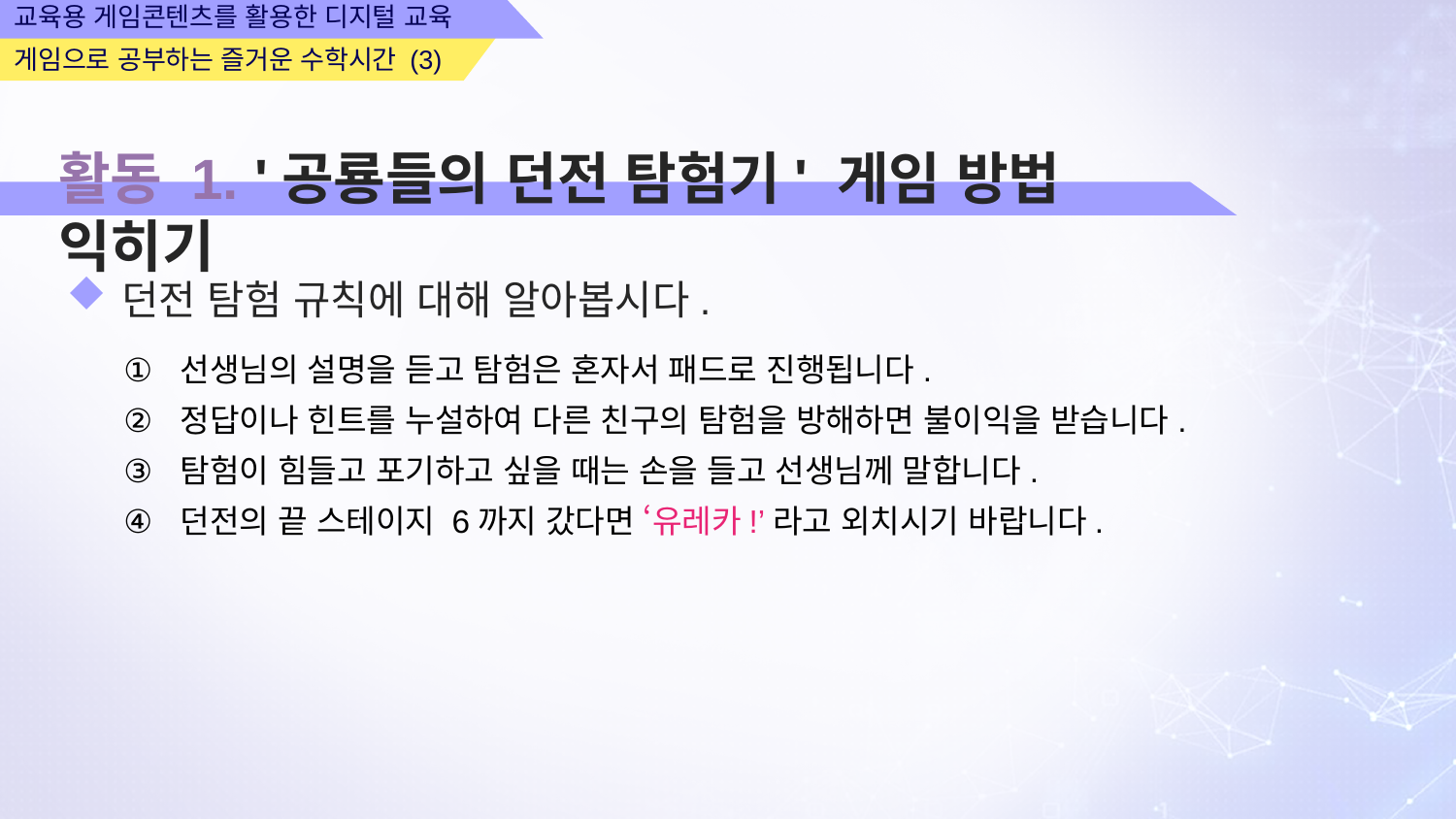

활동 1. '공룡들의 던전 탐험기' 게임 방법 익히기

던전 탐험 규칙에 대해 알아봅시다.
선생님의 설명을 듣고 탐험은 혼자서 패드로 진행됩니다.
정답이나 힌트를 누설하여 다른 친구의 탐험을 방해하면 불이익을 받습니다.
탐험이 힘들고 포기하고 싶을 때는 손을 들고 선생님께 말합니다.
던전의 끝 스테이지 6까지 갔다면 ‘유레카!’라고 외치시기 바랍니다.